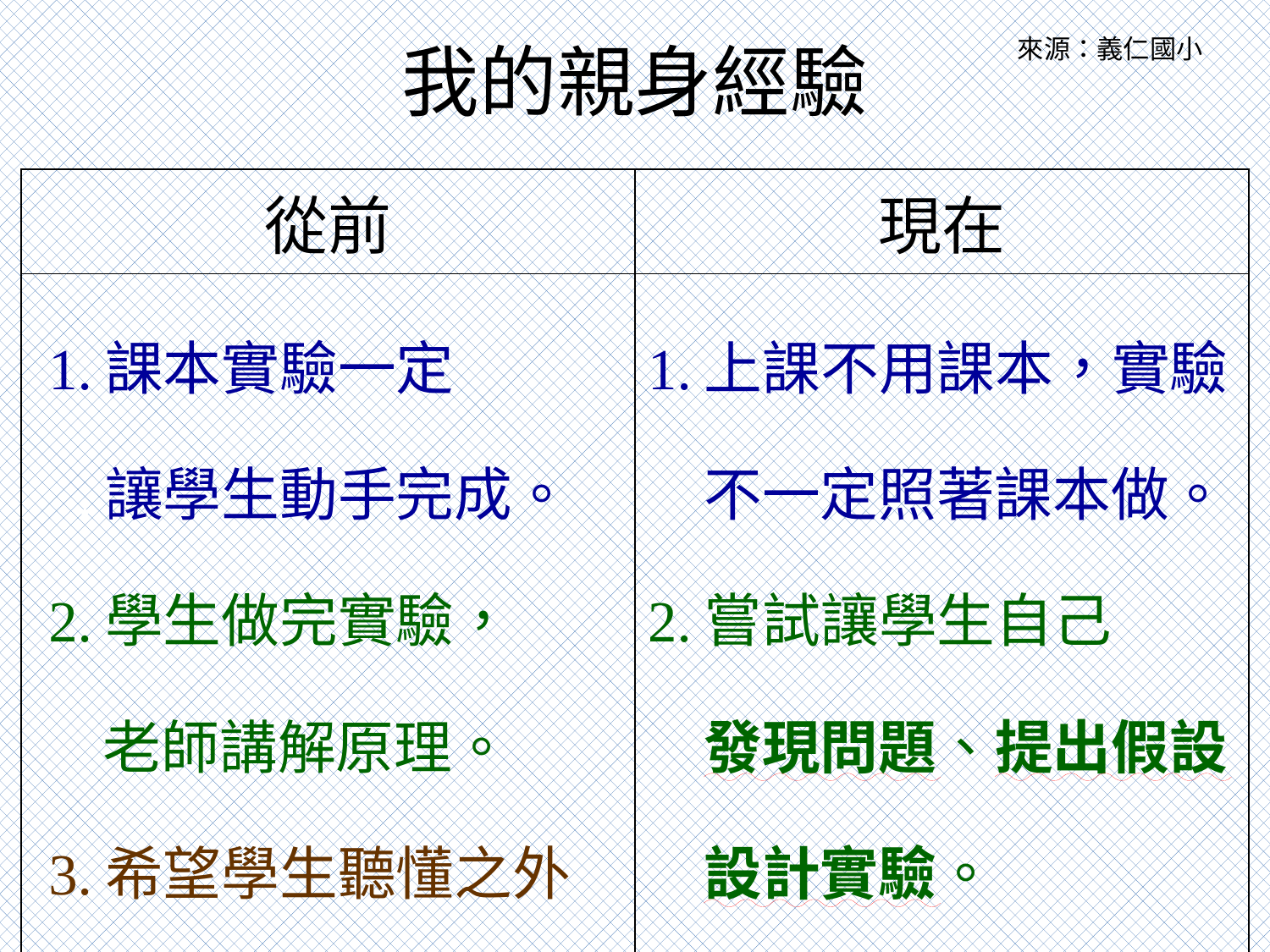

# 我的親身經驗
來源：義仁國小
| 從前 | 現在 |
| --- | --- |
| 1.課本實驗一定 .讓學生動手完成。 2.學生做完實驗， 老師講解原理。 3.希望學生聽懂之外 ，也學會自己解釋。 | 1.上課不用課本，實驗 不一定照著課本做。 2.嘗試讓學生自己 發現問題、提出假設 設計實驗。 3.學生自己歸納結論。 |